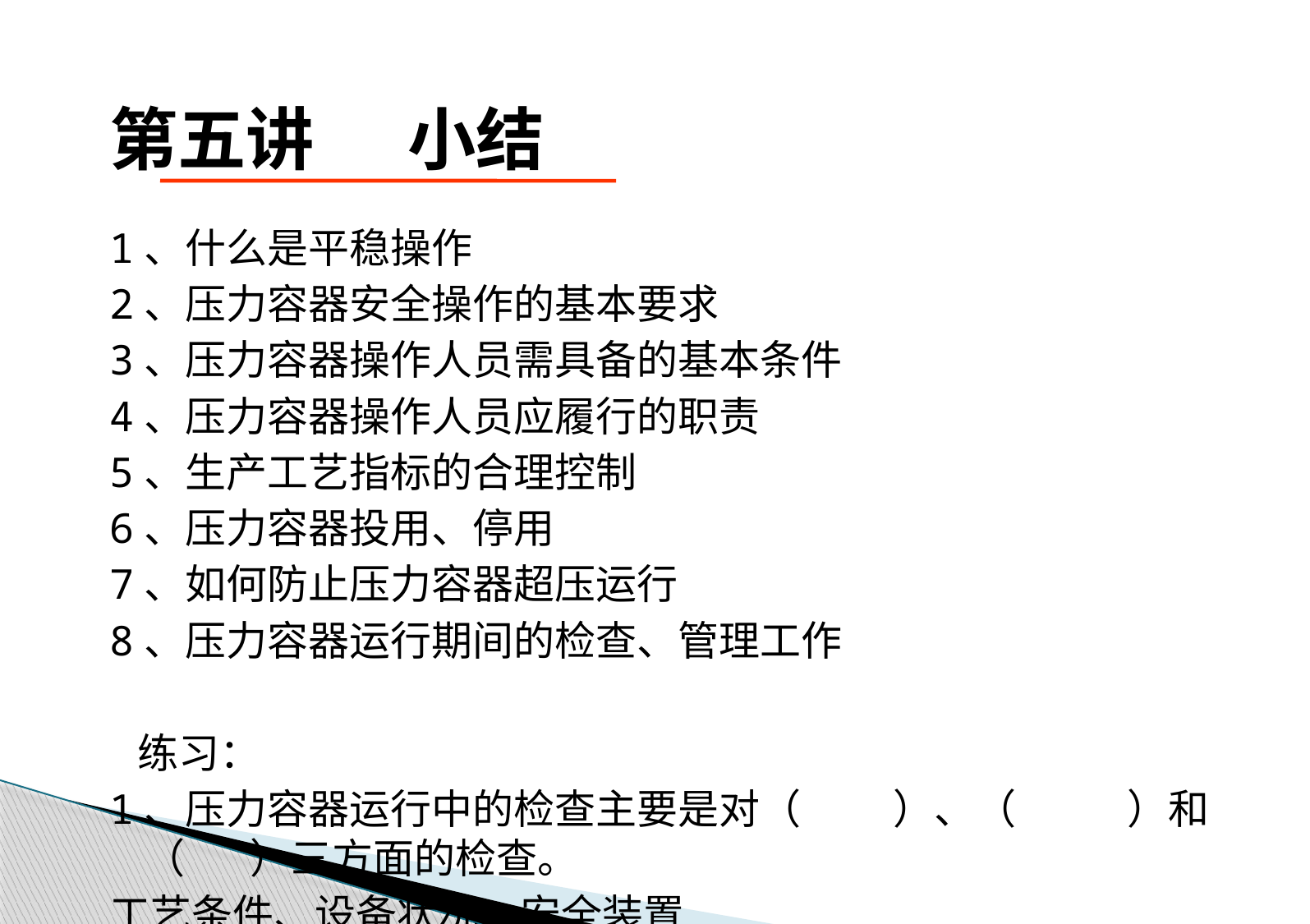

# 第五讲      小结

1、什么是平稳操作
2、压力容器安全操作的基本要求
3、压力容器操作人员需具备的基本条件
4、压力容器操作人员应履行的职责
5、生产工艺指标的合理控制
6、压力容器投用、停用
7、如何防止压力容器超压运行
8、压力容器运行期间的检查、管理工作

  练习：
1、压力容器运行中的检查主要是对（          ）、（            ）和（       ）三方面的检查。
工艺条件、设备状况、安全装置